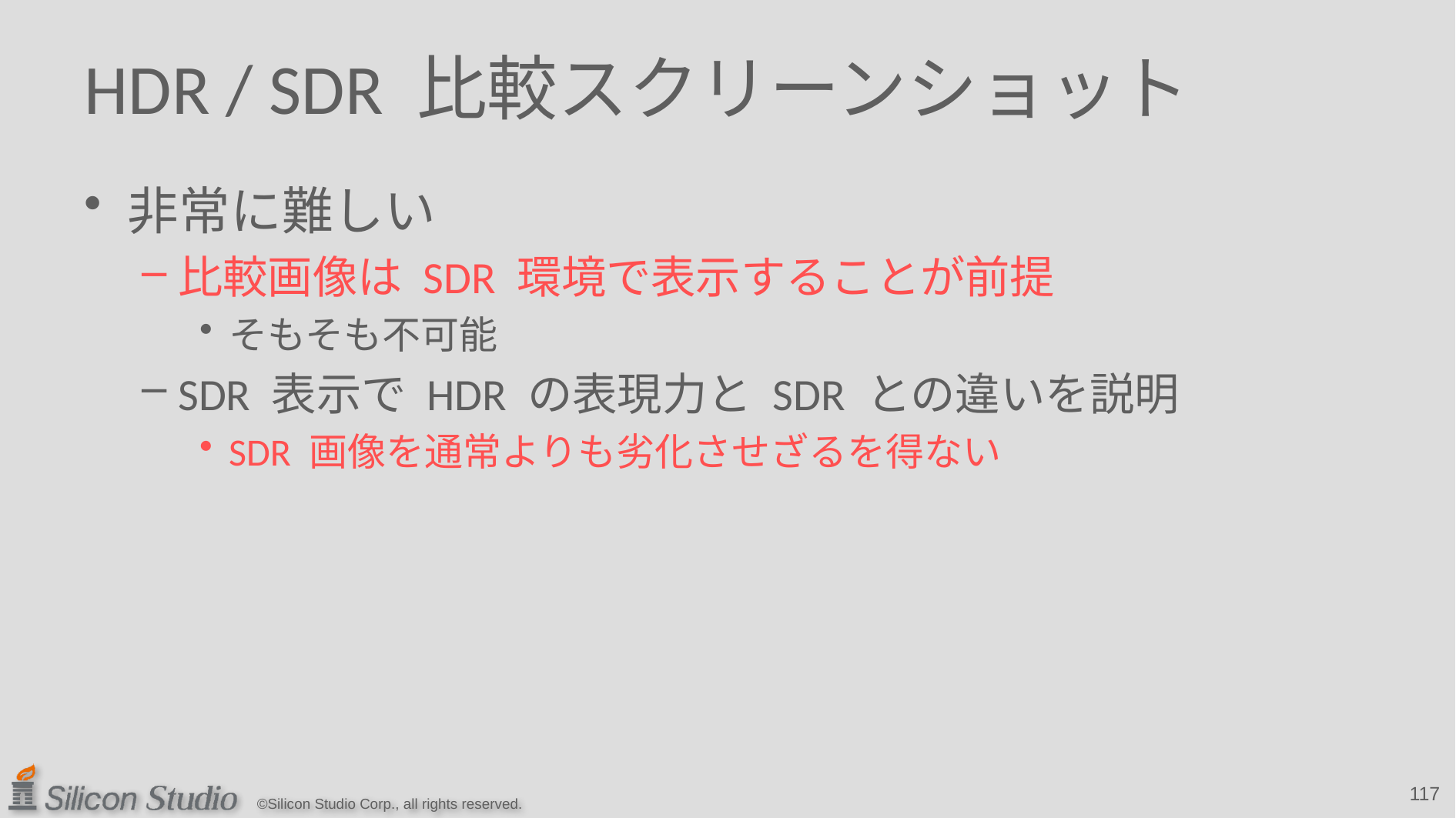

# HDR / SDR 比較スクリーンショット
非常に難しい
比較画像は SDR 環境で表示することが前提
そもそも不可能
SDR 表示で HDR の表現力と SDR との違いを説明
SDR 画像を通常よりも劣化させざるを得ない
117